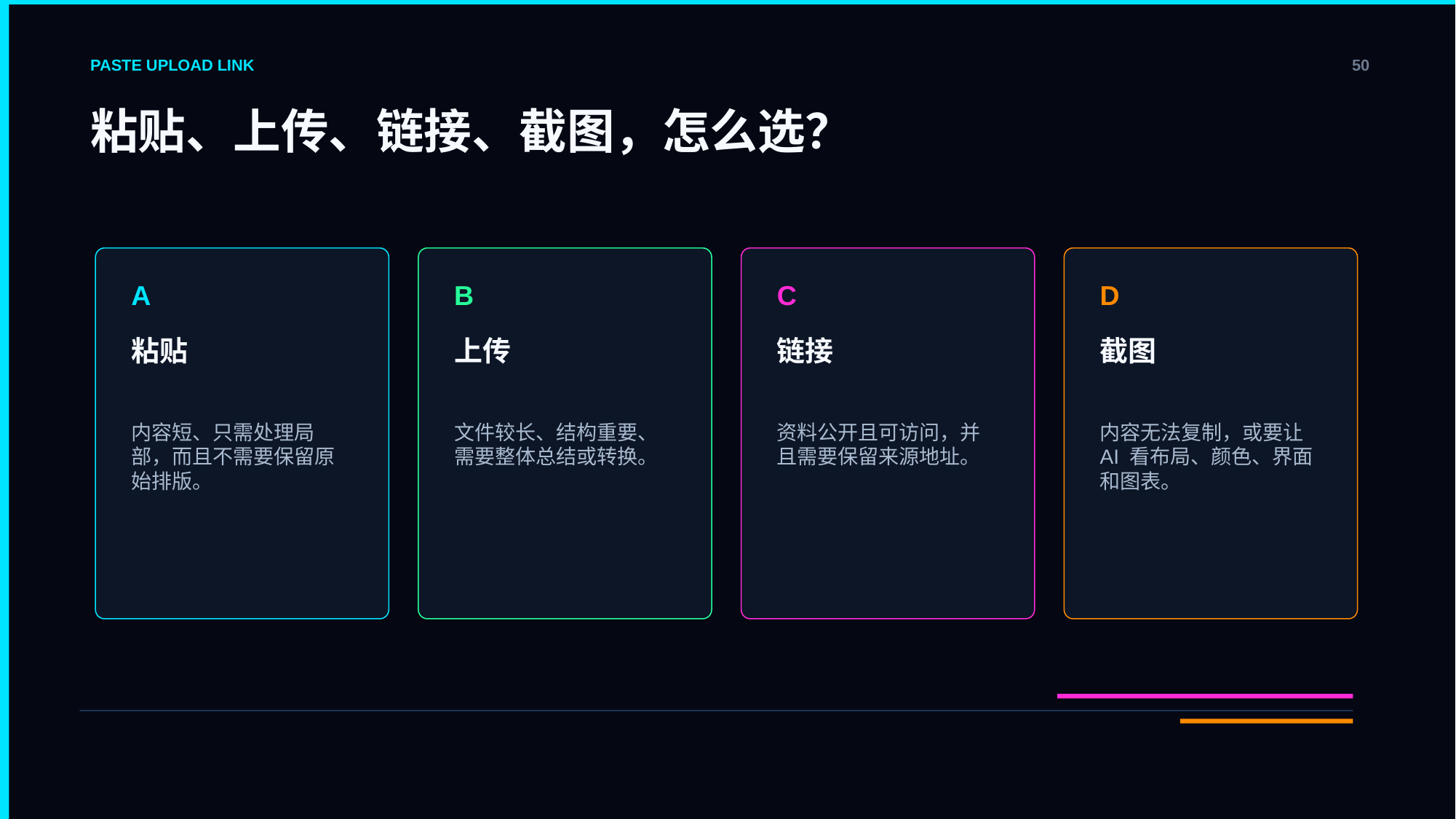

PASTE UPLOAD LINK
50
粘贴、上传、链接、截图，怎么选？

A
B
C
D
粘贴
上传
链接
截图
内容短、只需处理局部，而且不需要保留原始排版。
文件较长、结构重要、需要整体总结或转换。
资料公开且可访问，并且需要保留来源地址。
内容无法复制，或要让 AI 看布局、颜色、界面和图表。